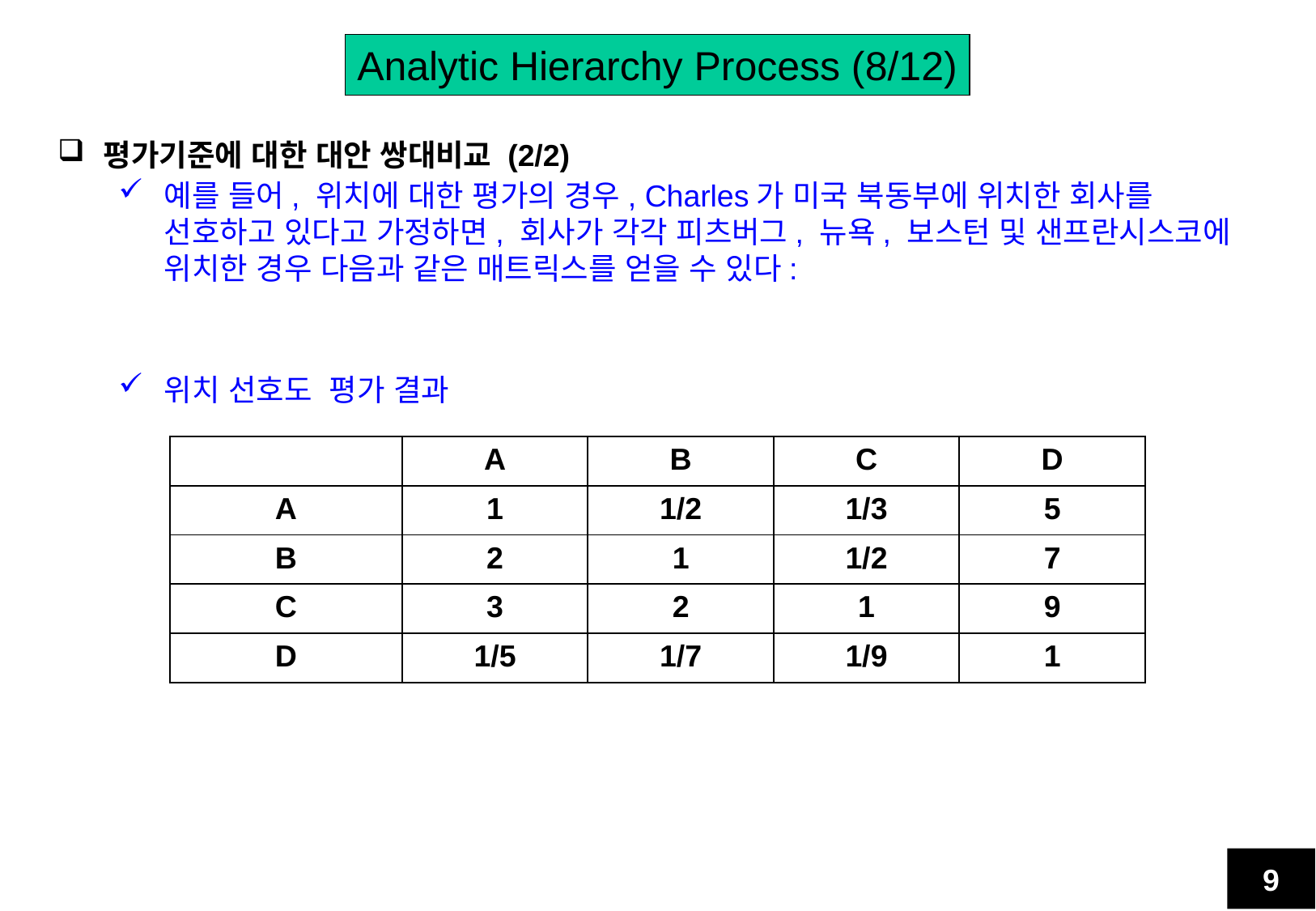

Analytic Hierarchy Process (8/12)
평가기준에 대한 대안 쌍대비교 (2/2)
예를 들어, 위치에 대한 평가의 경우, Charles가 미국 북동부에 위치한 회사를 선호하고 있다고 가정하면, 회사가 각각 피츠버그, 뉴욕, 보스턴 및 샌프란시스코에 위치한 경우 다음과 같은 매트릭스를 얻을 수 있다:

위치 선호도  평가 결과
|  | A | B | C | D |
| --- | --- | --- | --- | --- |
| A | 1 | 1/2 | 1/3 | 5 |
| B | 2 | 1 | 1/2 | 7 |
| C | 3 | 2 | 1 | 9 |
| D | 1/5 | 1/7 | 1/9 | 1 |
9